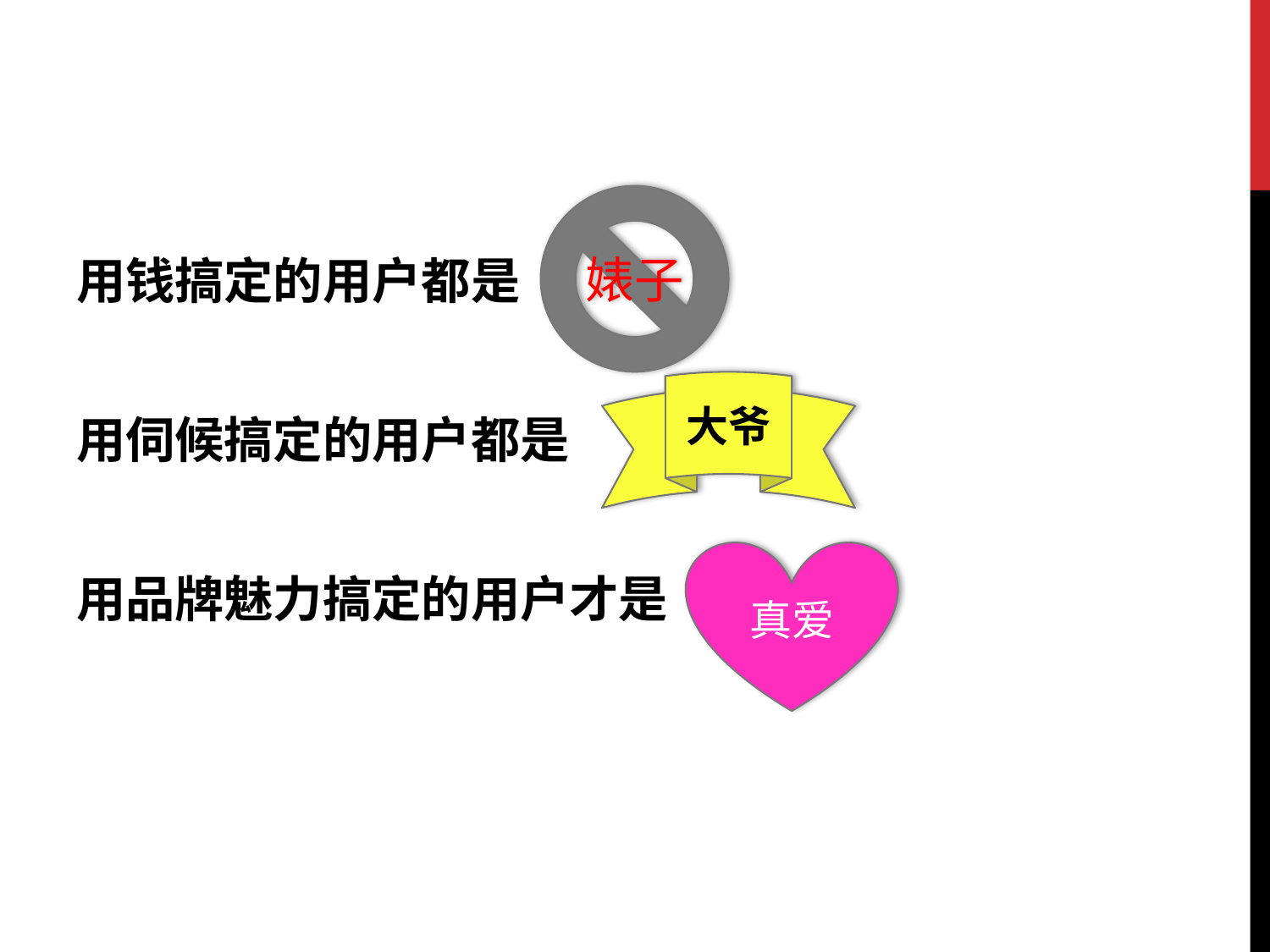

婊子
用钱搞定的用户都是

用伺候搞定的用户都是

用品牌魅力搞定的用户才是
大爷
真爱